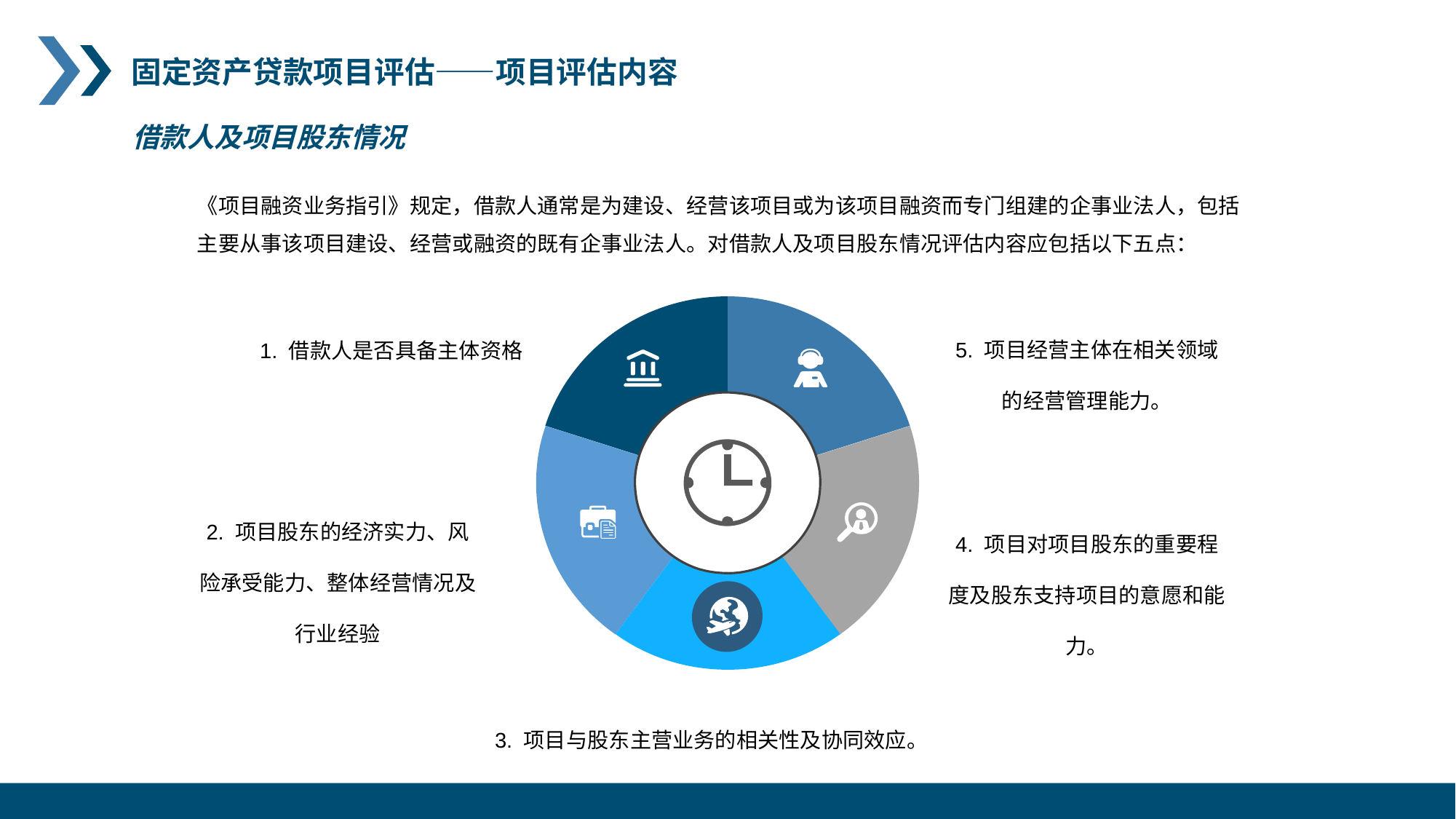

固定资产贷款项目评估——项目评估内容
借款人及项目股东情况
《项目融资业务指引》规定，借款人通常是为建设、经营该项目或为该项目融资而专门组建的企事业法人，包括主要从事该项目建设、经营或融资的既有企事业法人。对借款人及项目股东情况评估内容应包括以下五点：

5. 项目经营主体在相关领域的经营管理能力。
1. 借款人是否具备主体资格
2. 项目股东的经济实力、风险承受能力、整体经营情况及行业经验
4. 项目对项目股东的重要程度及股东支持项目的意愿和能力。
3. 项目与股东主营业务的相关性及协同效应。